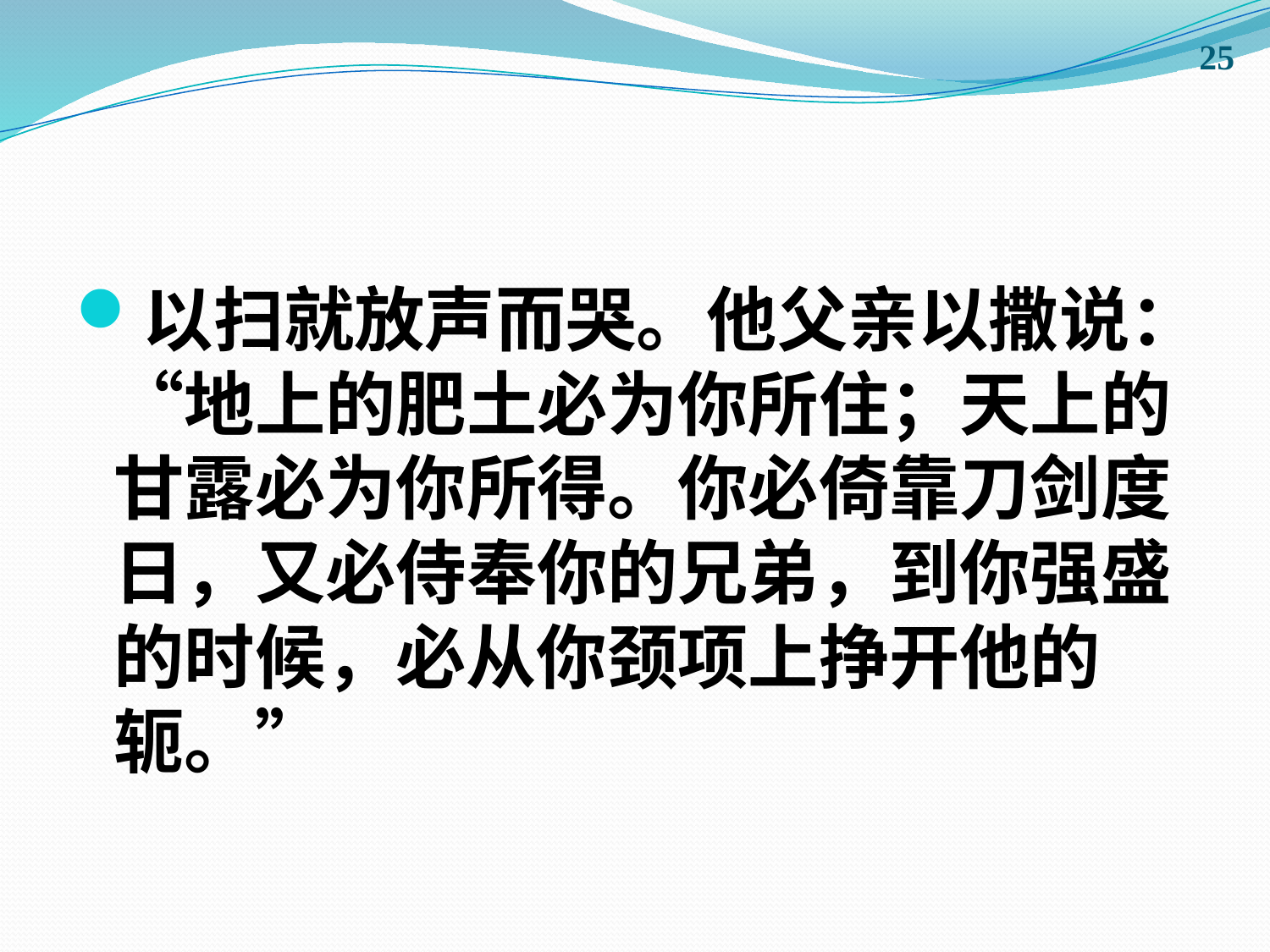

25
#
以扫就放声而哭。他父亲以撒说：“地上的肥土必为你所住；天上的甘露必为你所得。你必倚靠刀剑度日，又必侍奉你的兄弟，到你强盛的时候，必从你颈项上挣开他的轭。”